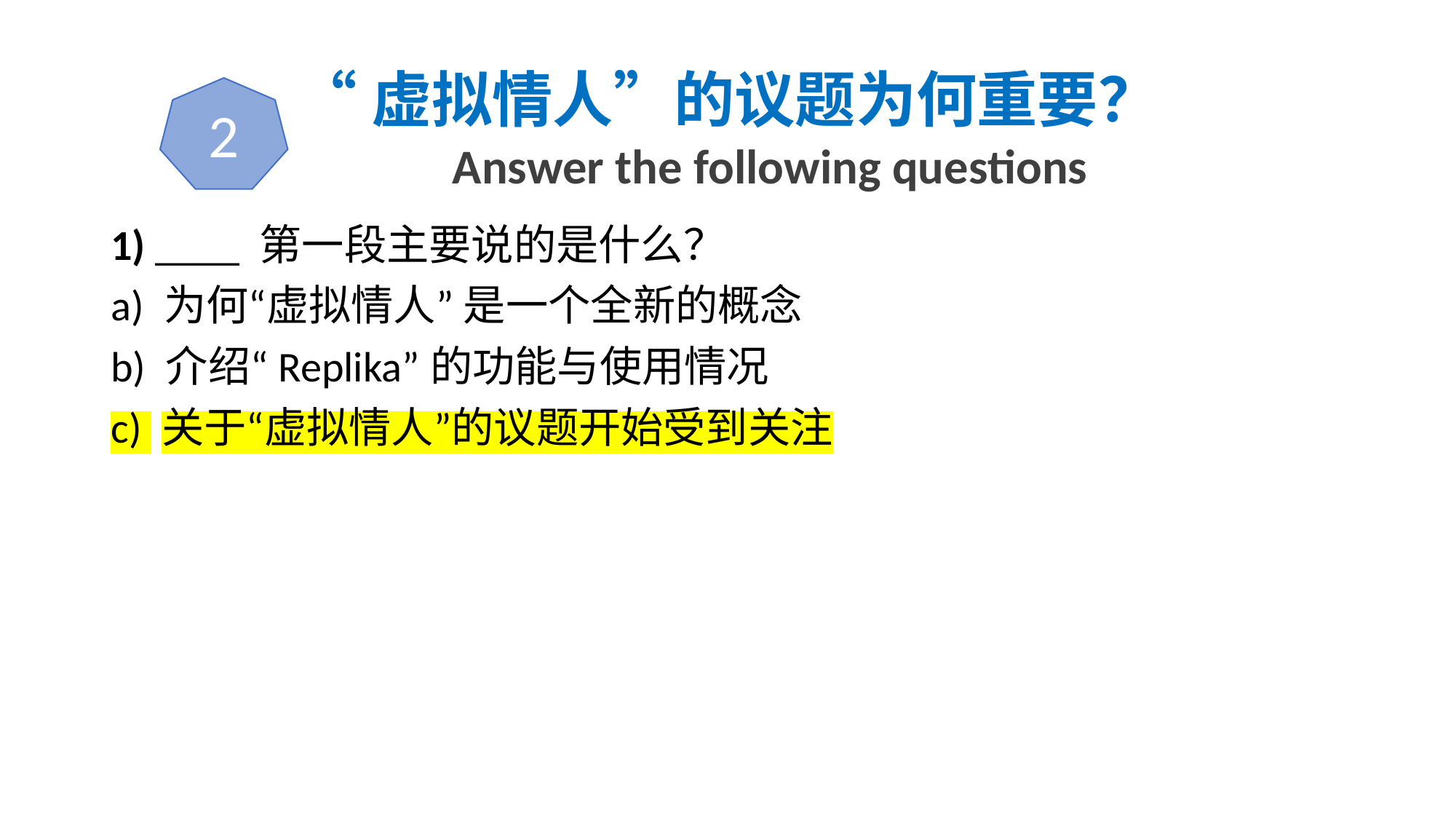

# “虚拟情人”的议题为何重要？ Answer the following questions
2
1) ____ 第一段主要说的是什么？
a) 为何“虚拟情人” 是一个全新的概念
b) 介绍“Replika”的功能与使用情况
c) 关于“虚拟情人”的议题开始受到关注